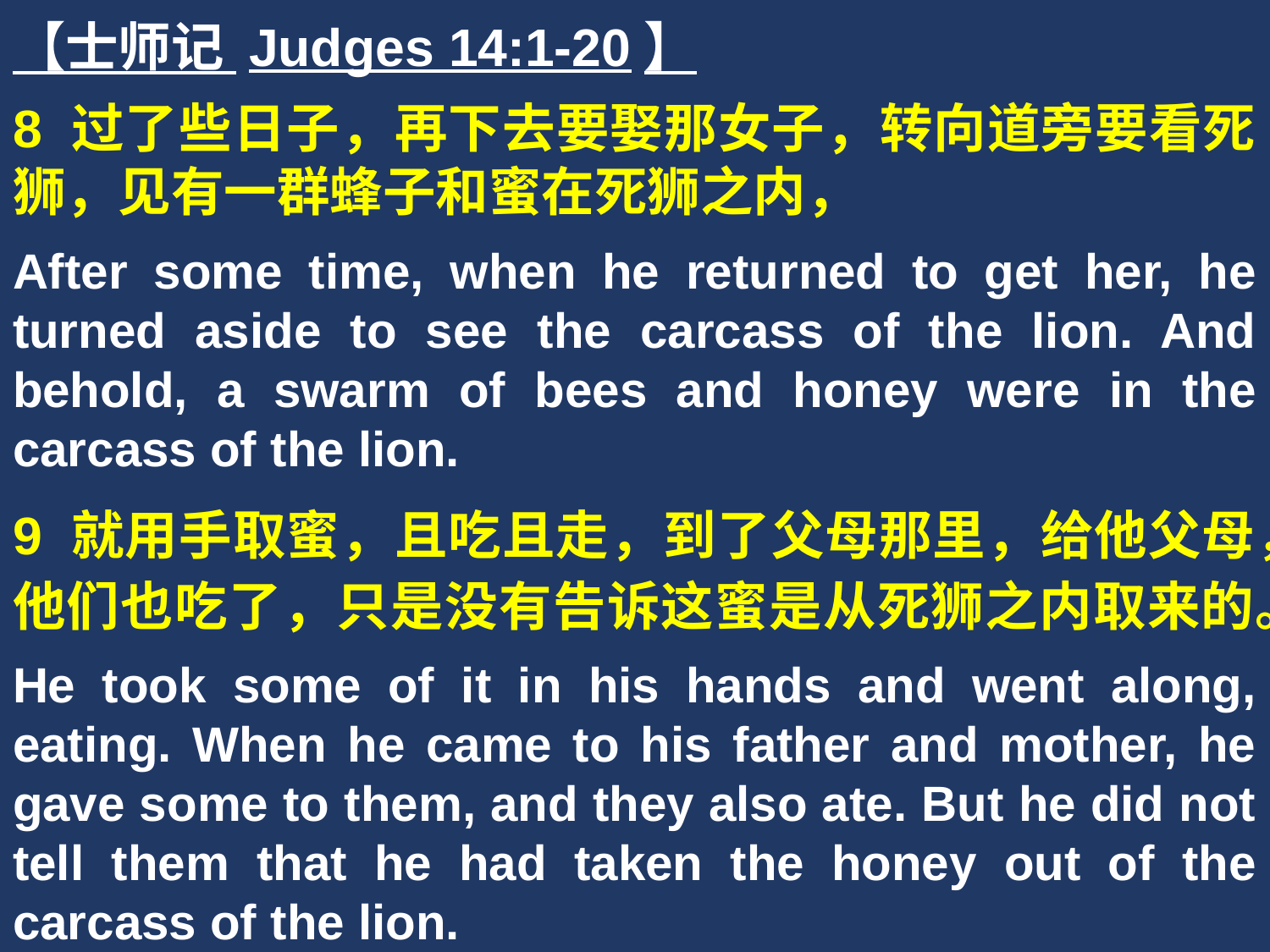

【士师记 Judges 14:1-20】
8 过了些日子，再下去要娶那女子，转向道旁要看死狮，见有一群蜂子和蜜在死狮之内，
After some time, when he returned to get her, he turned aside to see the carcass of the lion. And behold, a swarm of bees and honey were in the carcass of the lion.
9 就用手取蜜，且吃且走，到了父母那里，给他父母，他们也吃了，只是没有告诉这蜜是从死狮之内取来的。
He took some of it in his hands and went along, eating. When he came to his father and mother, he gave some to them, and they also ate. But he did not tell them that he had taken the honey out of the carcass of the lion.